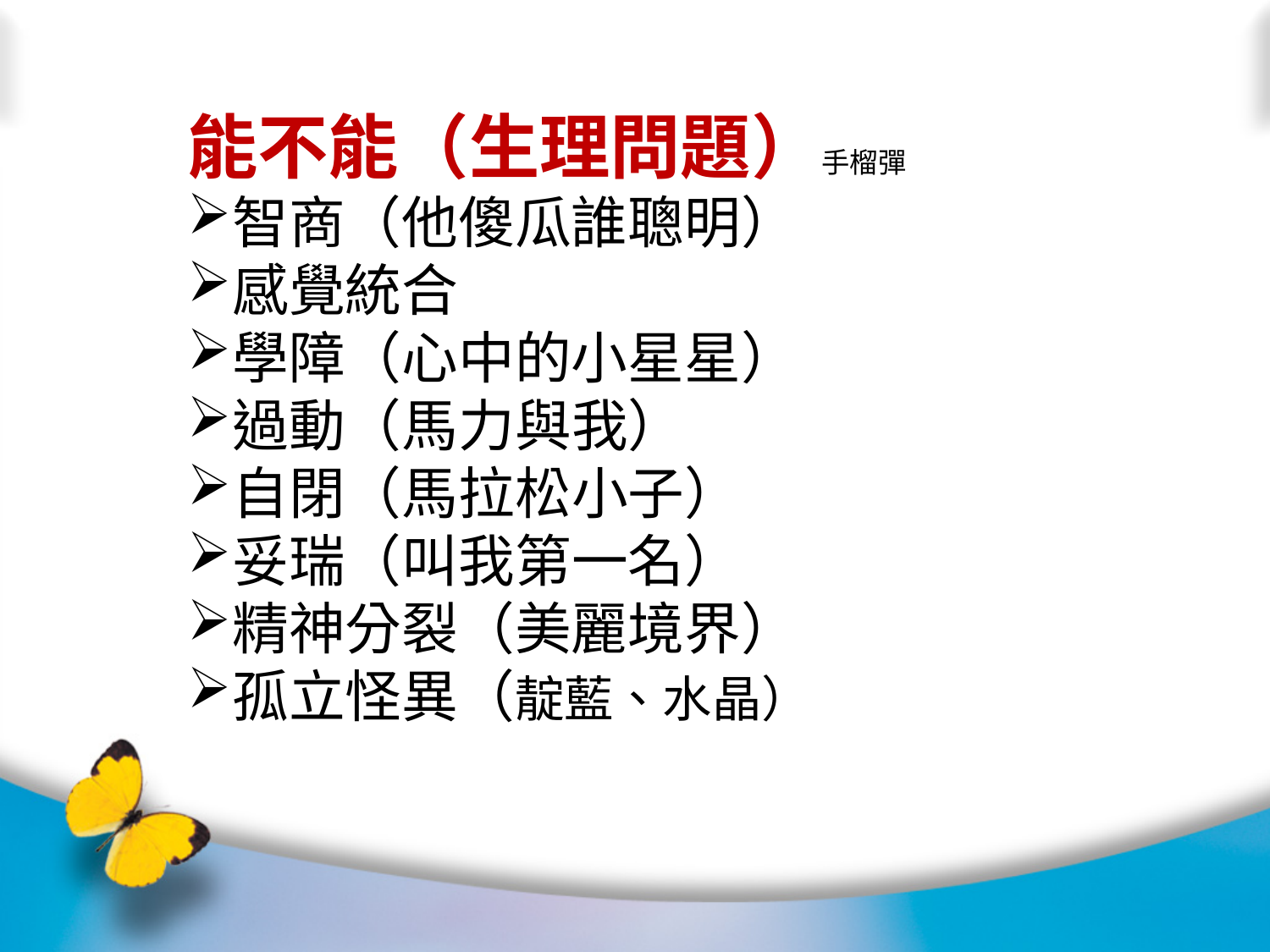

能不能（生理問題）手榴彈
智商（他傻瓜誰聰明）
感覺統合
學障（心中的小星星）
過動（馬力與我）
自閉（馬拉松小子）
妥瑞（叫我第一名）
精神分裂（美麗境界）
孤立怪異（靛藍、水晶）